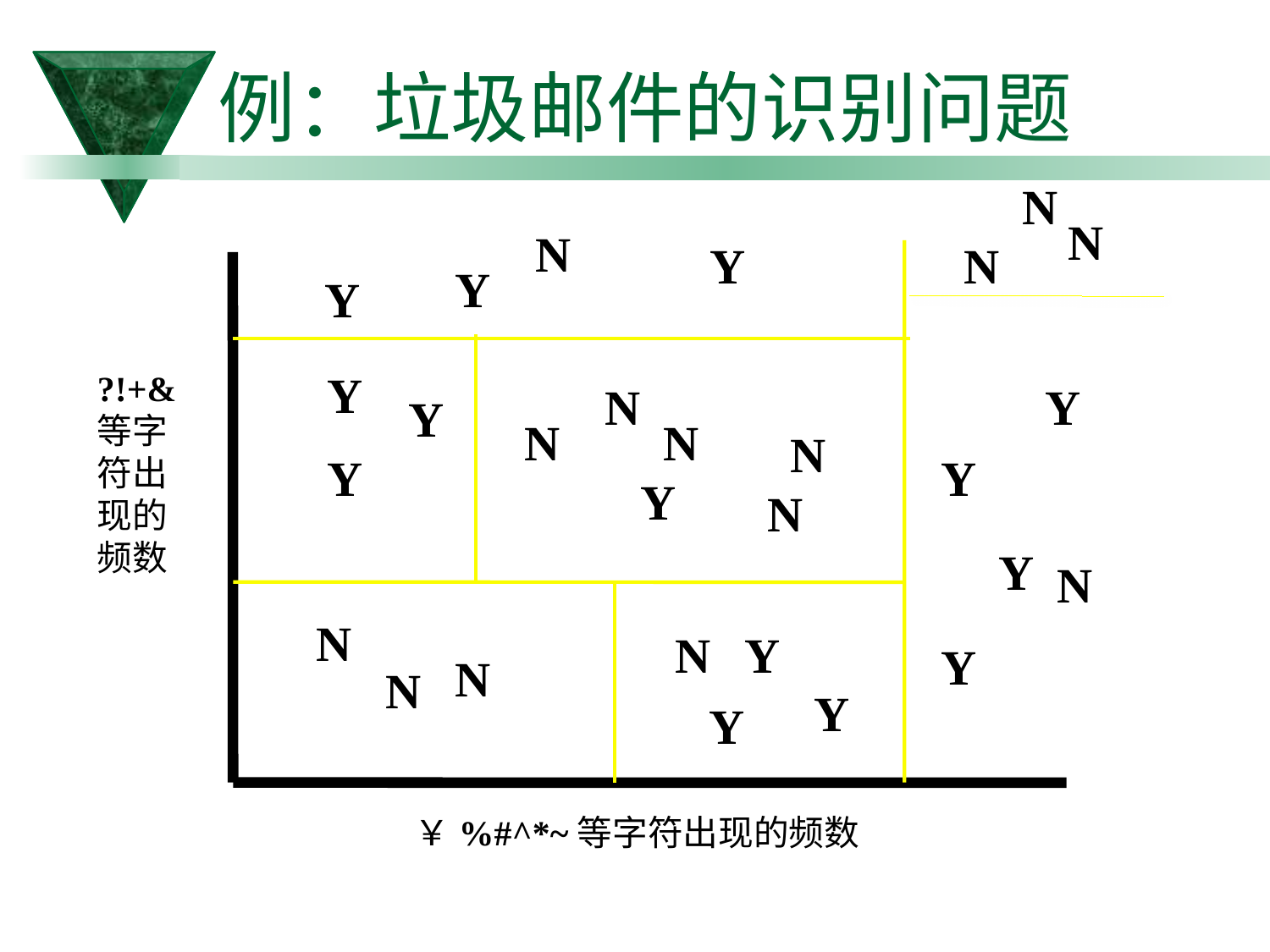

# 例：垃圾邮件的识别问题

N
N
N
Y
N

Y

Y

Y
?!+&等字符出现的频数
N
Y
Y
N
N
N
Y
Y
Y
N
Y
N

N
N
Y
Y
N
N
Y
Y

￥%#^*~等字符出现的频数